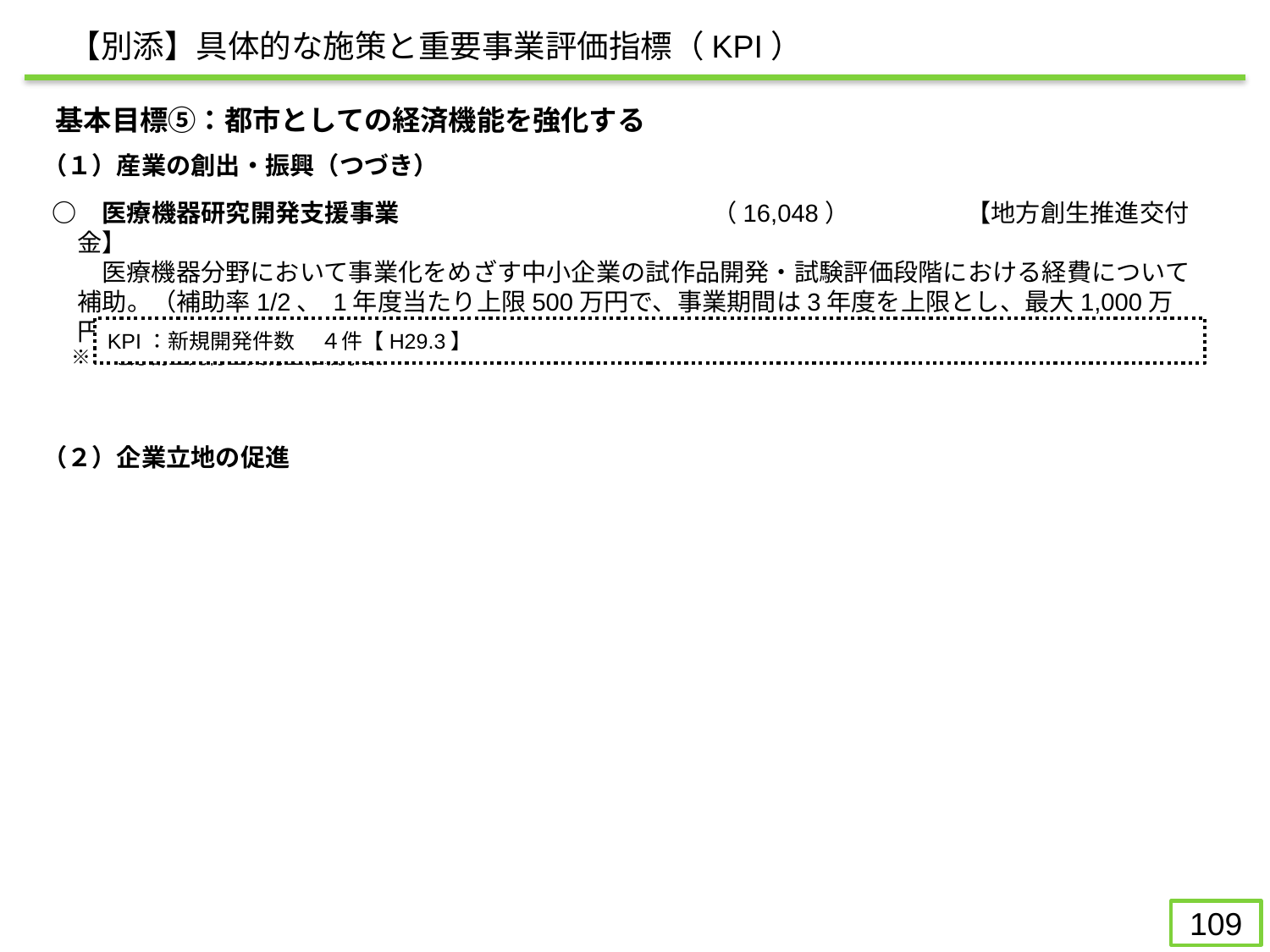

【別添】具体的な施策と重要事業評価指標（KPI）
　基本目標⑤：都市としての経済機能を強化する
（１）産業の創出・振興（つづき）
○	　医療機器研究開発支援事業			（16,048）	【地方創生推進交付金】
　　医療機器分野において事業化をめざす中小企業の試作品開発・試験評価段階における経費について補助。（補助率1/2、 1年度当たり上限500万円で、事業期間は3年度を上限とし、最大1,000万円）
　※　地方創生先行型交付金継続事業
KPI：新規開発件数 　４件【H29.3】
（２）企業立地の促進
109